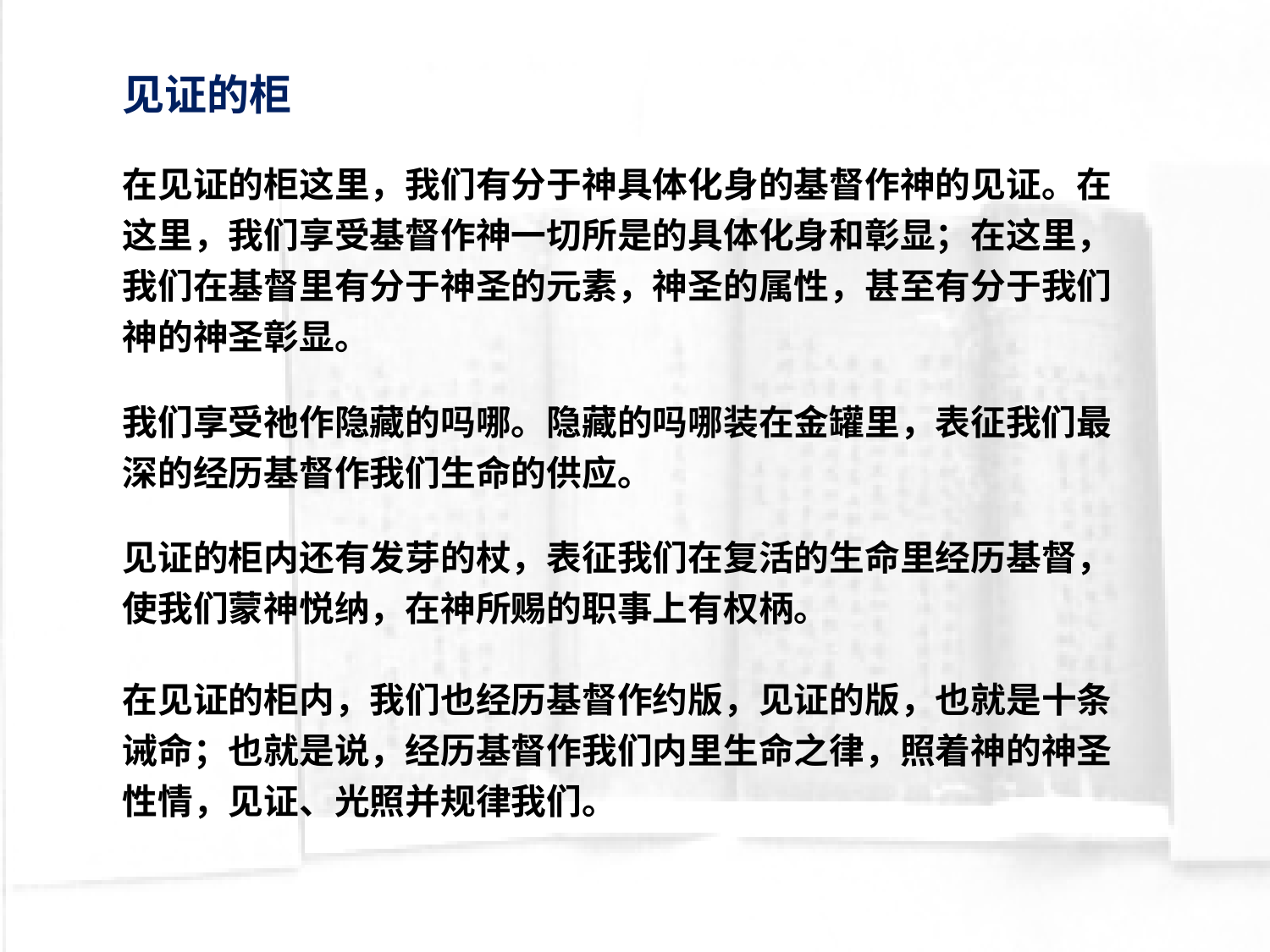

见证的柜
在见证的柜这里，我们有分于神具体化身的基督作神的见证。在这里，我们享受基督作神一切所是的具体化身和彰显；在这里，我们在基督里有分于神圣的元素，神圣的属性，甚至有分于我们神的神圣彰显。
我们享受祂作隐藏的吗哪。隐藏的吗哪装在金罐里，表征我们最深的经历基督作我们生命的供应。
见证的柜内还有发芽的杖，表征我们在复活的生命里经历基督，使我们蒙神悦纳，在神所赐的职事上有权柄。
在见证的柜内，我们也经历基督作约版，见证的版，也就是十条诫命；也就是说，经历基督作我们内里生命之律，照着神的神圣性情，见证、光照并规律我们。